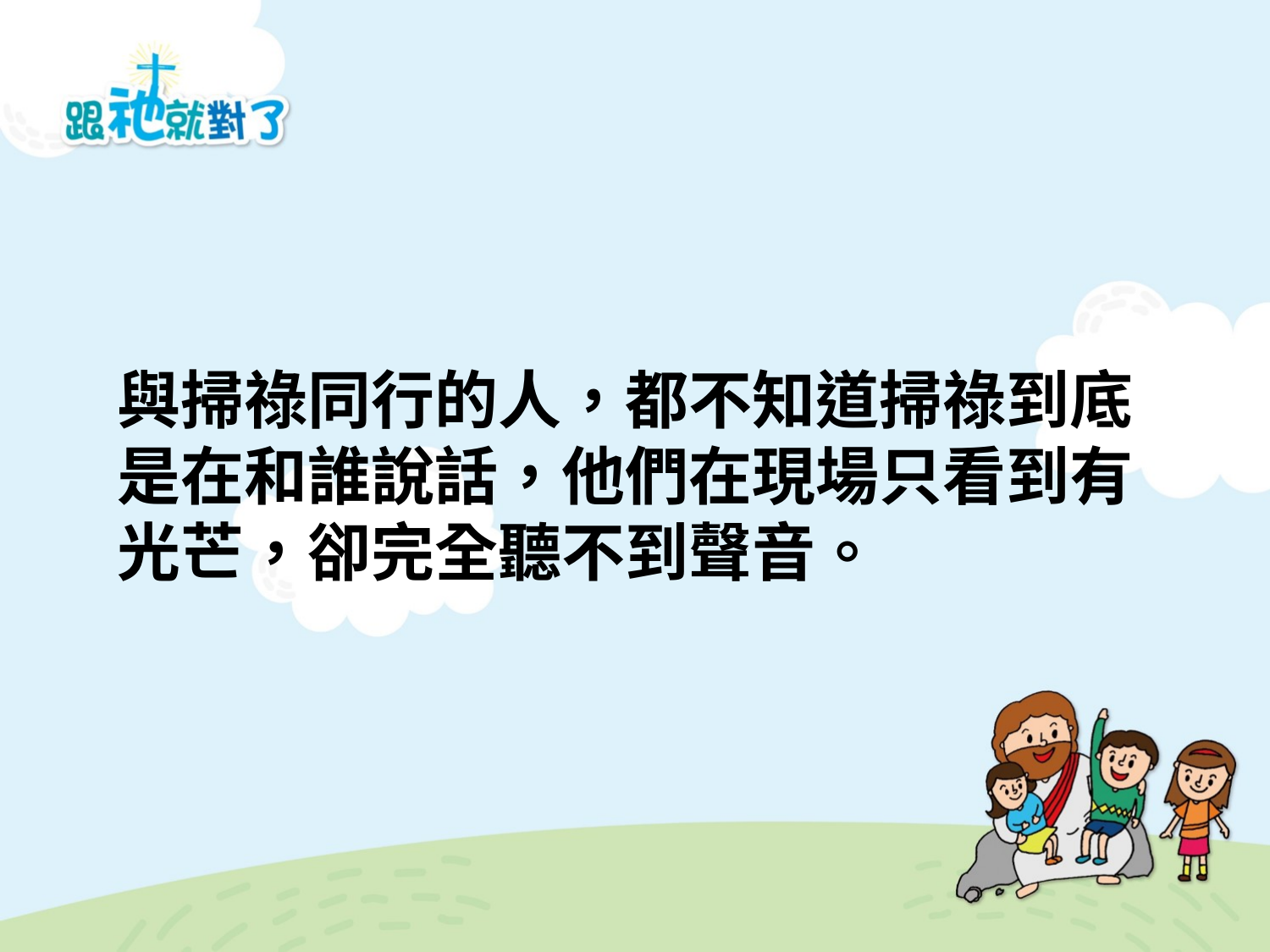

與掃祿同行的人，都不知道掃祿到底是在和誰說話，他們在現場只看到有光芒，卻完全聽不到聲音。